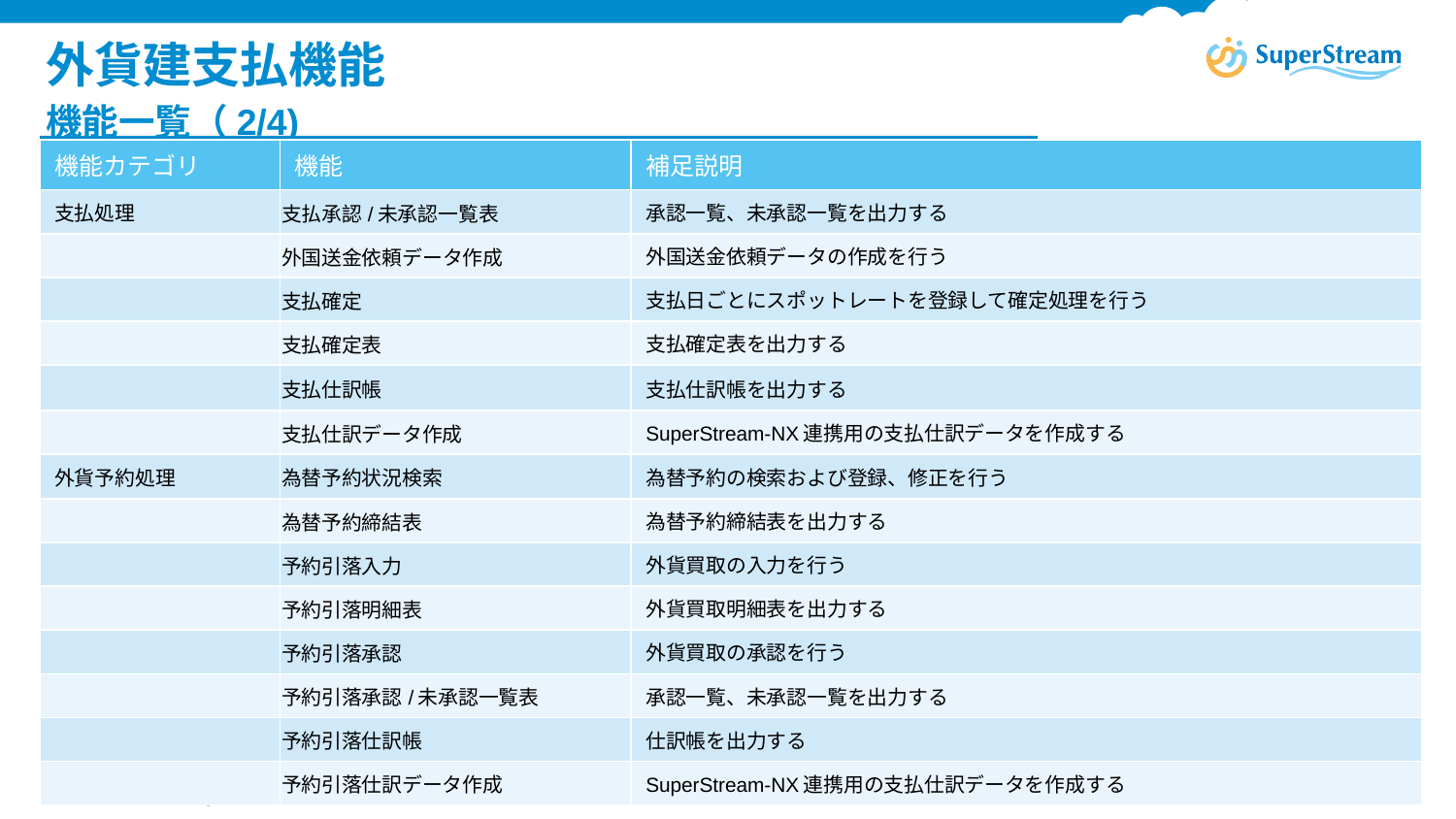

# 外貨建支払機能
機能一覧（2/4)

| 機能カテゴリ | 機能 | 補足説明 |
| --- | --- | --- |
| 支払処理 | 支払承認/未承認一覧表 | 承認一覧、未承認一覧を出力する |
|  | 外国送金依頼データ作成 | 外国送金依頼データの作成を行う |
|  | 支払確定 | 支払日ごとにスポットレートを登録して確定処理を行う |
|  | 支払確定表 | 支払確定表を出力する |
|  | 支払仕訳帳 | 支払仕訳帳を出力する |
|  | 支払仕訳データ作成 | SuperStream-NX連携用の支払仕訳データを作成する |
| 外貨予約処理 | 為替予約状況検索 | 為替予約の検索および登録、修正を行う |
|  | 為替予約締結表 | 為替予約締結表を出力する |
|  | 予約引落入力 | 外貨買取の入力を行う |
|  | 予約引落明細表 | 外貨買取明細表を出力する |
|  | 予約引落承認 | 外貨買取の承認を行う |
|  | 予約引落承認/未承認一覧表 | 承認一覧、未承認一覧を出力する |
|  | 予約引落仕訳帳 | 仕訳帳を出力する |
|  | 予約引落仕訳データ作成 | SuperStream-NX連携用の支払仕訳データを作成する |
©Canon IT Solutions Inc.  All rights reserved.
11